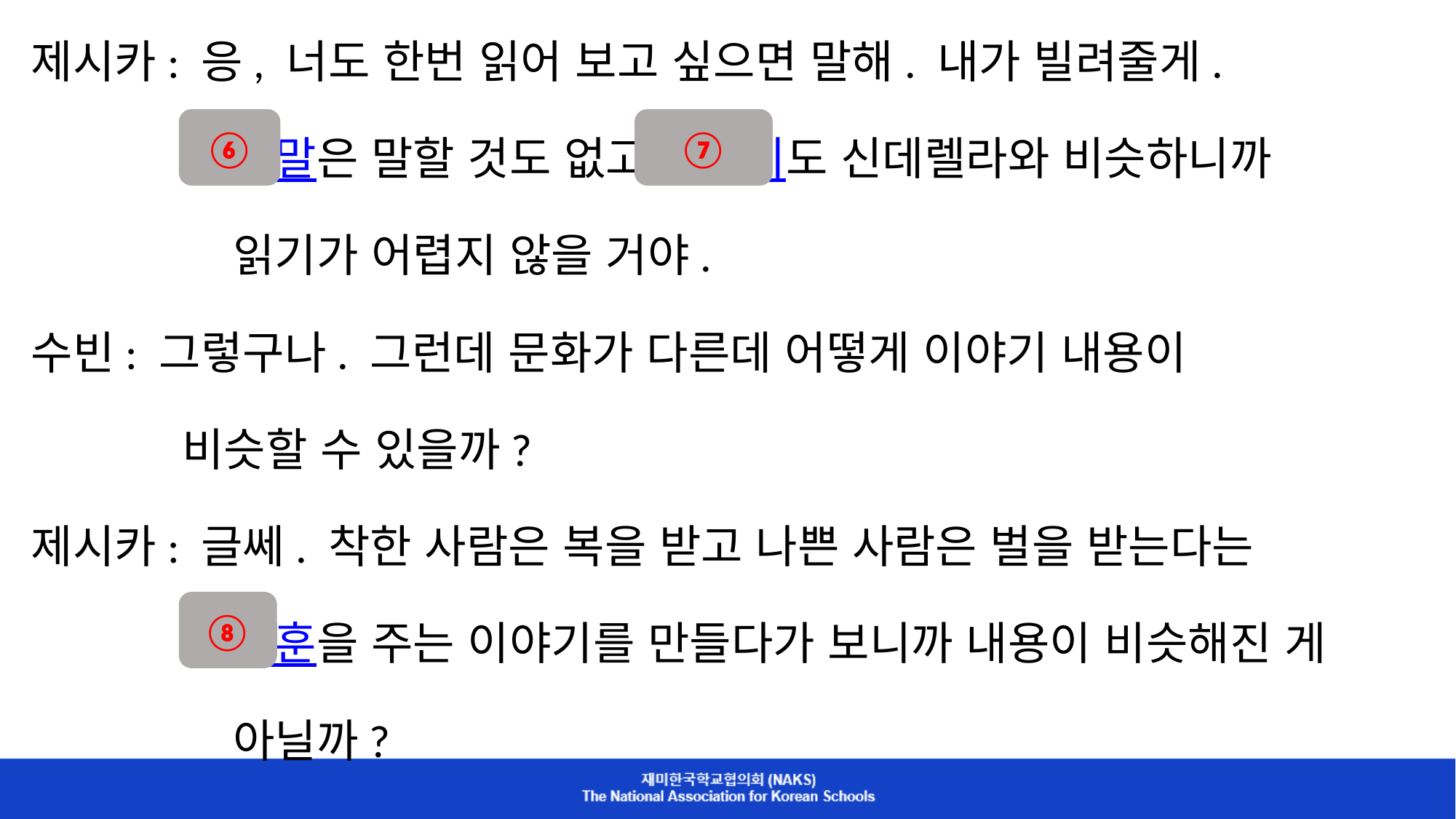

제시카: 응, 너도 한번 읽어 보고 싶으면 말해. 내가 빌려줄게.
               결말은 말할 것도 없고 줄거리도 신데렐라와 비슷하니까
               읽기가 어렵지 않을 거야.
수빈: 그렇구나. 그런데 문화가 다른데 어떻게 이야기 내용이
           비슷할 수 있을까?
제시카: 글쎄. 착한 사람은 복을 받고 나쁜 사람은 벌을 받는다는
               교훈을 주는 이야기를 만들다가 보니까 내용이 비슷해진 게
               아닐까?
⑥
⑦
⑧